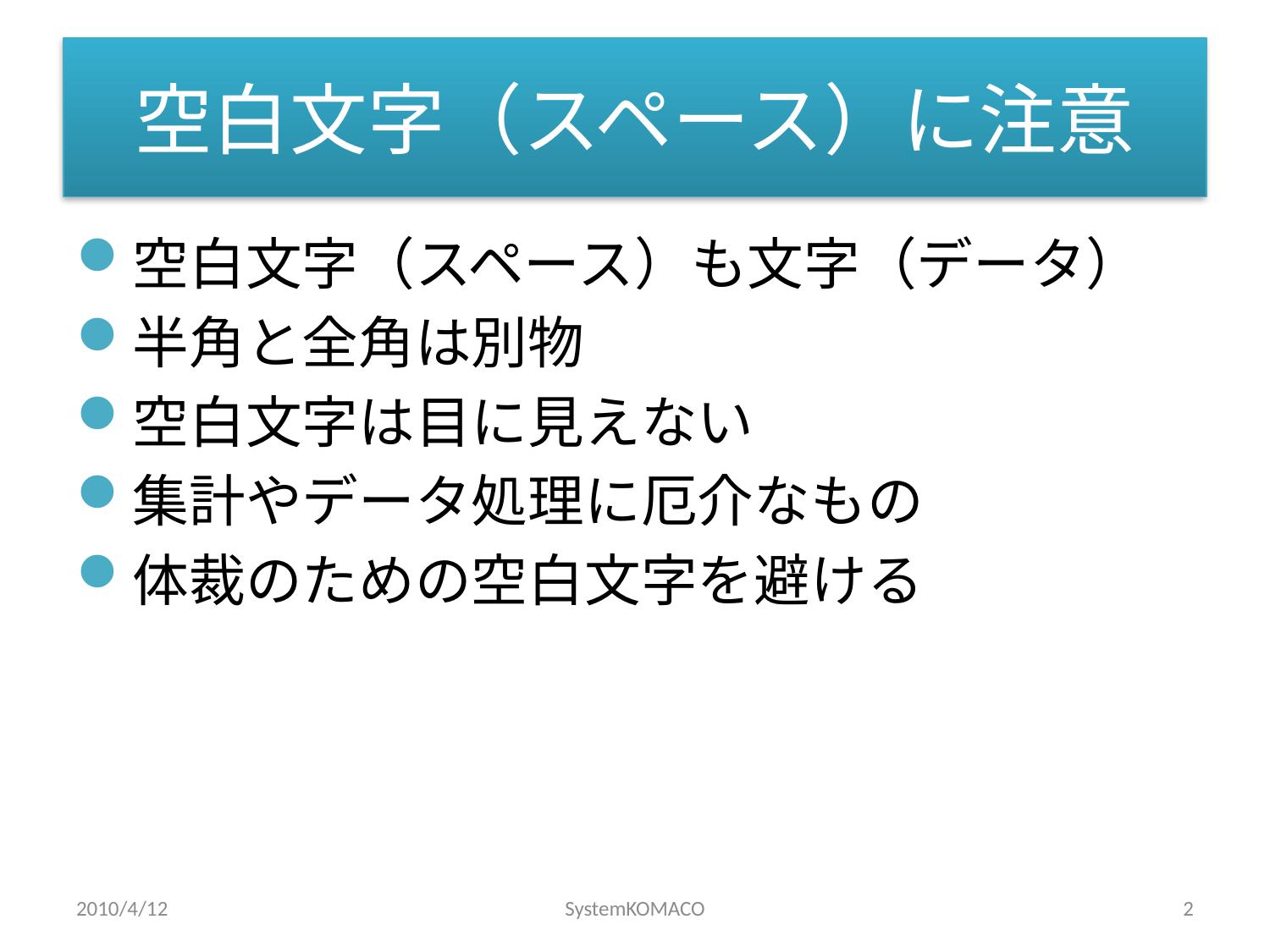

# 空白文字（スペース）に注意
空白文字（スペース）も文字（データ）
半角と全角は別物
空白文字は目に見えない
集計やデータ処理に厄介なもの
体裁のための空白文字を避ける
2010/4/12
SystemKOMACO
2